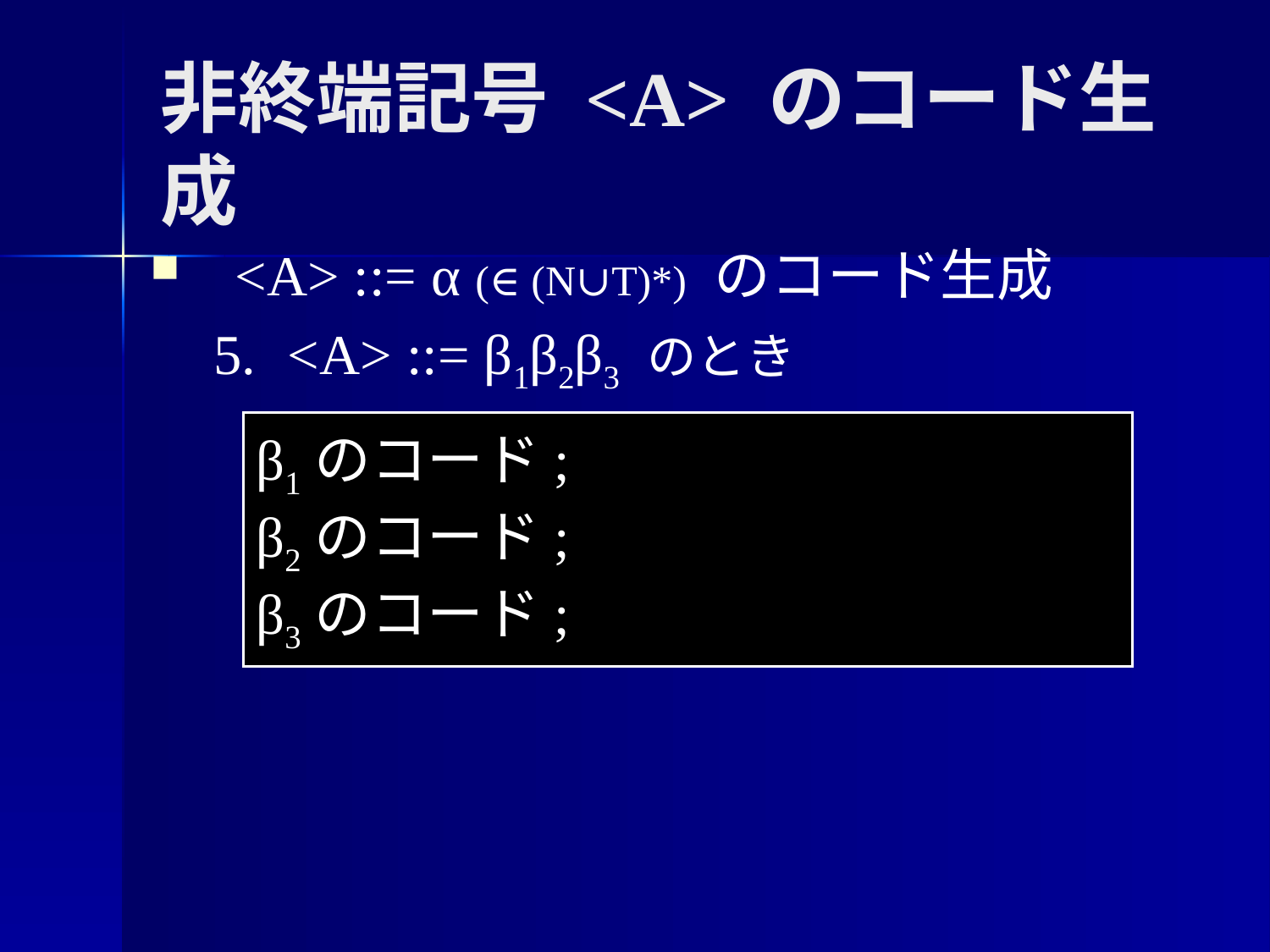

非終端記号 <A> のコード生成
<A> ::= α (∈ (N∪T)*) のコード生成
<A> ::= β1β2β3 のとき
β1のコード;
β2のコード;
β3のコード;